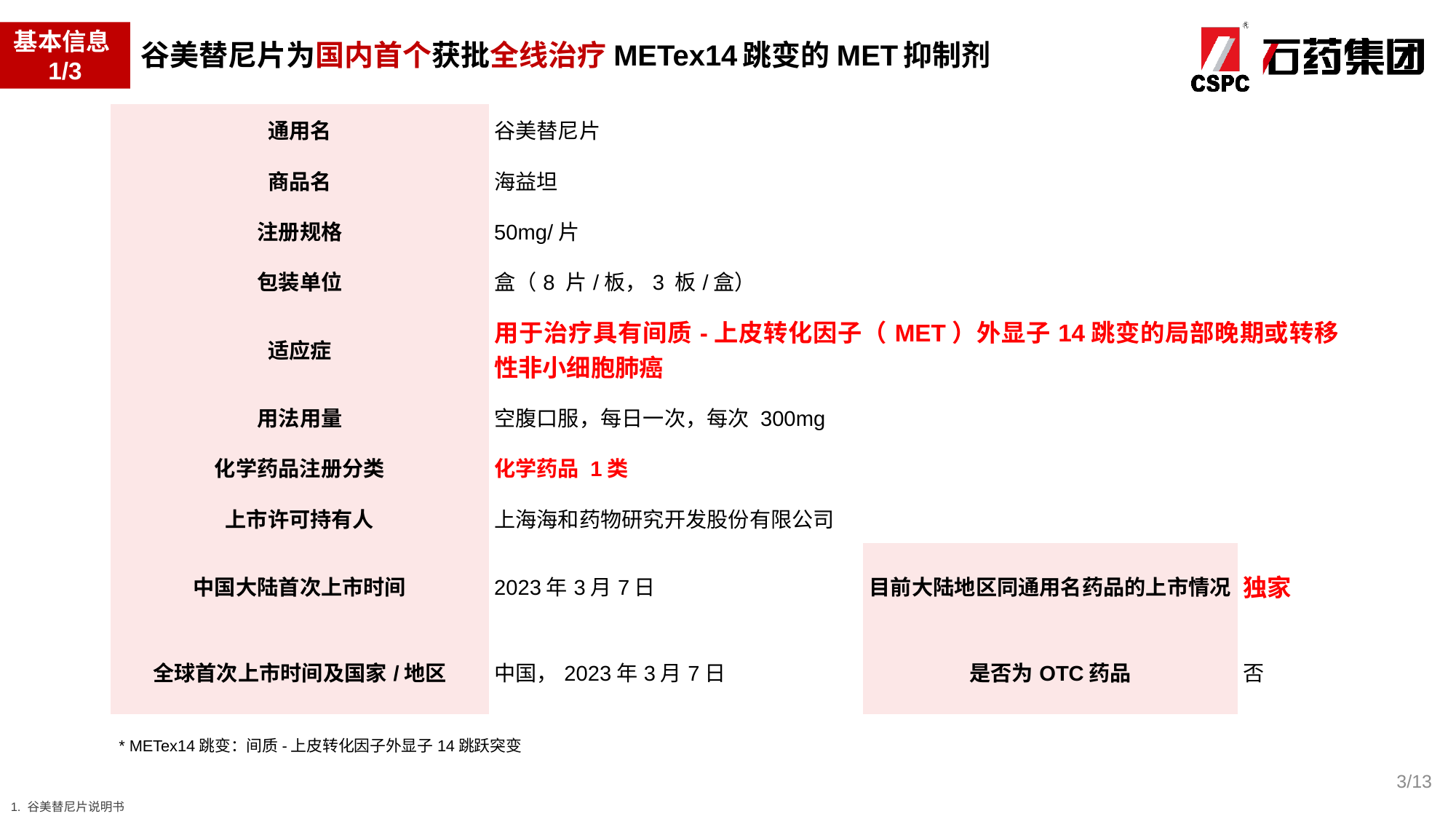

基本信息1/3
谷美替尼片为国内首个获批全线治疗METex14跳变的MET抑制剂
| 通用名 | 谷美替尼片 |  |  |
| --- | --- | --- | --- |
| 商品名 | 海益坦 |  |  |
| 注册规格 | 50mg/片 |  |  |
| 包装单位 | 盒（8 片/板，3 板/盒） |  |  |
| 适应症 | 用于治疗具有间质-上皮转化因子（MET）外显子14跳变的局部晚期或转移性非小细胞肺癌 |  |  |
| 用法用量 | 空腹口服，每日一次，每次 300mg |  |  |
| 化学药品注册分类 | 化学药品 1类 |  |  |
| 上市许可持有人 | 上海海和药物研究开发股份有限公司 |  |  |
| 中国大陆首次上市时间 | 2023年3月7日 | 目前大陆地区同通用名药品的上市情况 | 独家 |
| 全球首次上市时间及国家/地区 | 中国，2023年3月7日 | 是否为OTC药品 | 否 |
* METex14跳变：间质-上皮转化因子外显子14跳跃突变
3/13
1. 谷美替尼片说明书